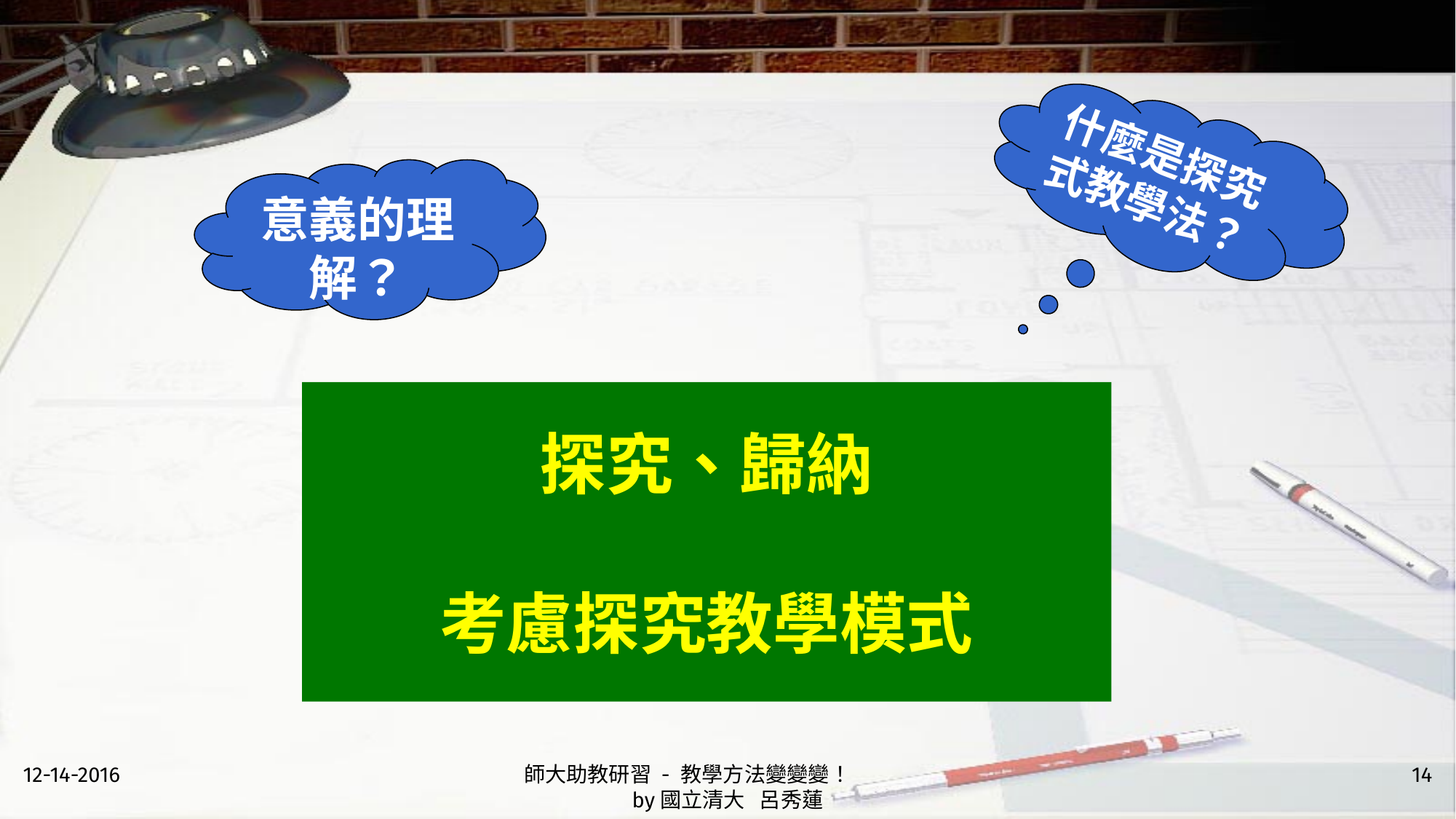

什麼是探究式教學法？
意義的理解？
# 探究、歸納 考慮探究教學模式
12-14-2016
師大助教研習 - 教學方法變變變！                  by國立清大   呂秀蓮
14